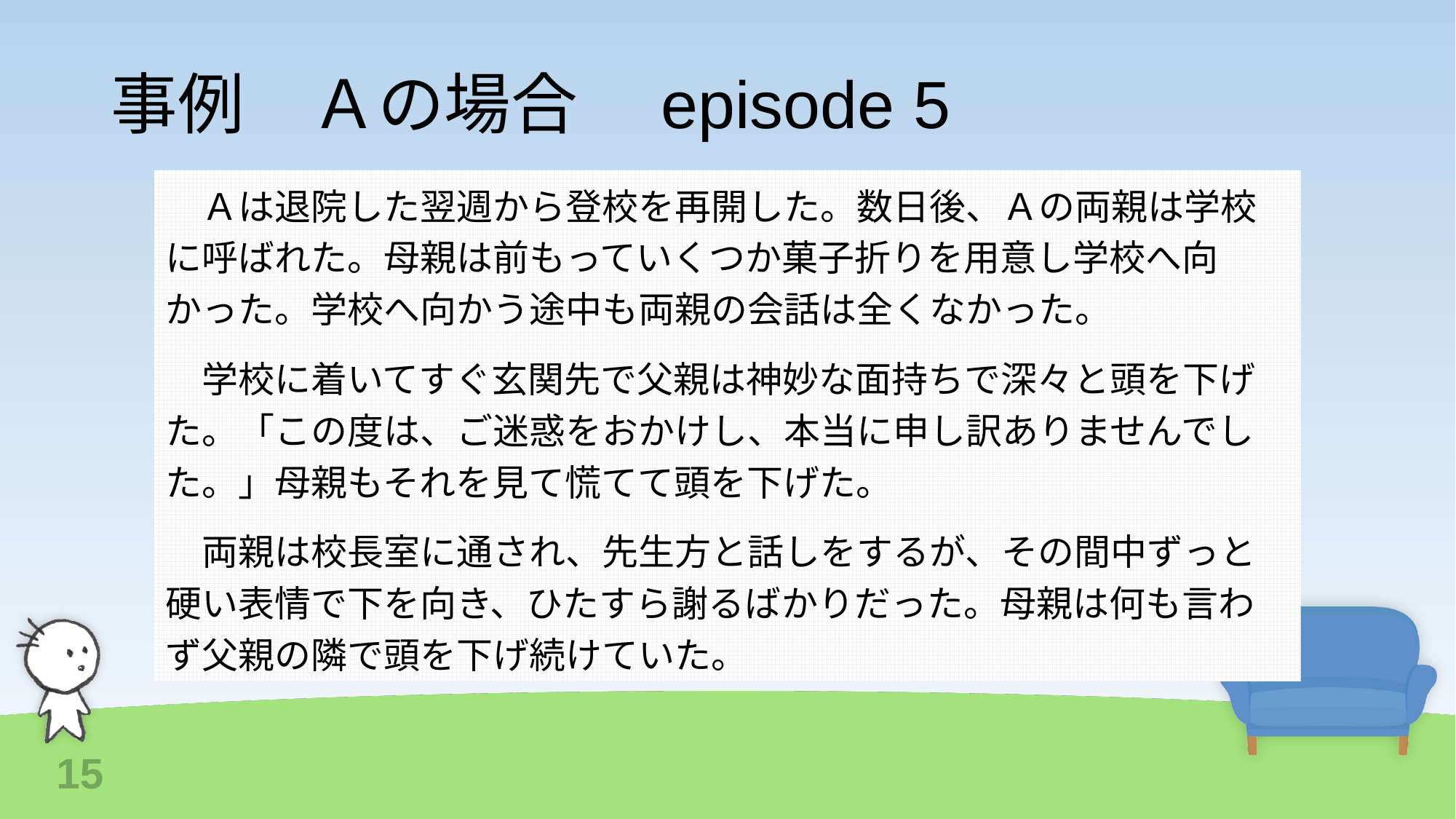

# 事例　Ａの場合　episode 5
　Ａは退院した翌週から登校を再開した。数日後、Ａの両親は学校に呼ばれた。母親は前もっていくつか菓子折りを用意し学校へ向かった。学校へ向かう途中も両親の会話は全くなかった。
　学校に着いてすぐ玄関先で父親は神妙な面持ちで深々と頭を下げた。「この度は、ご迷惑をおかけし、本当に申し訳ありませんでした。」母親もそれを見て慌てて頭を下げた。
　両親は校長室に通され、先生方と話しをするが、その間中ずっと硬い表情で下を向き、ひたすら謝るばかりだった。母親は何も言わず父親の隣で頭を下げ続けていた。
15